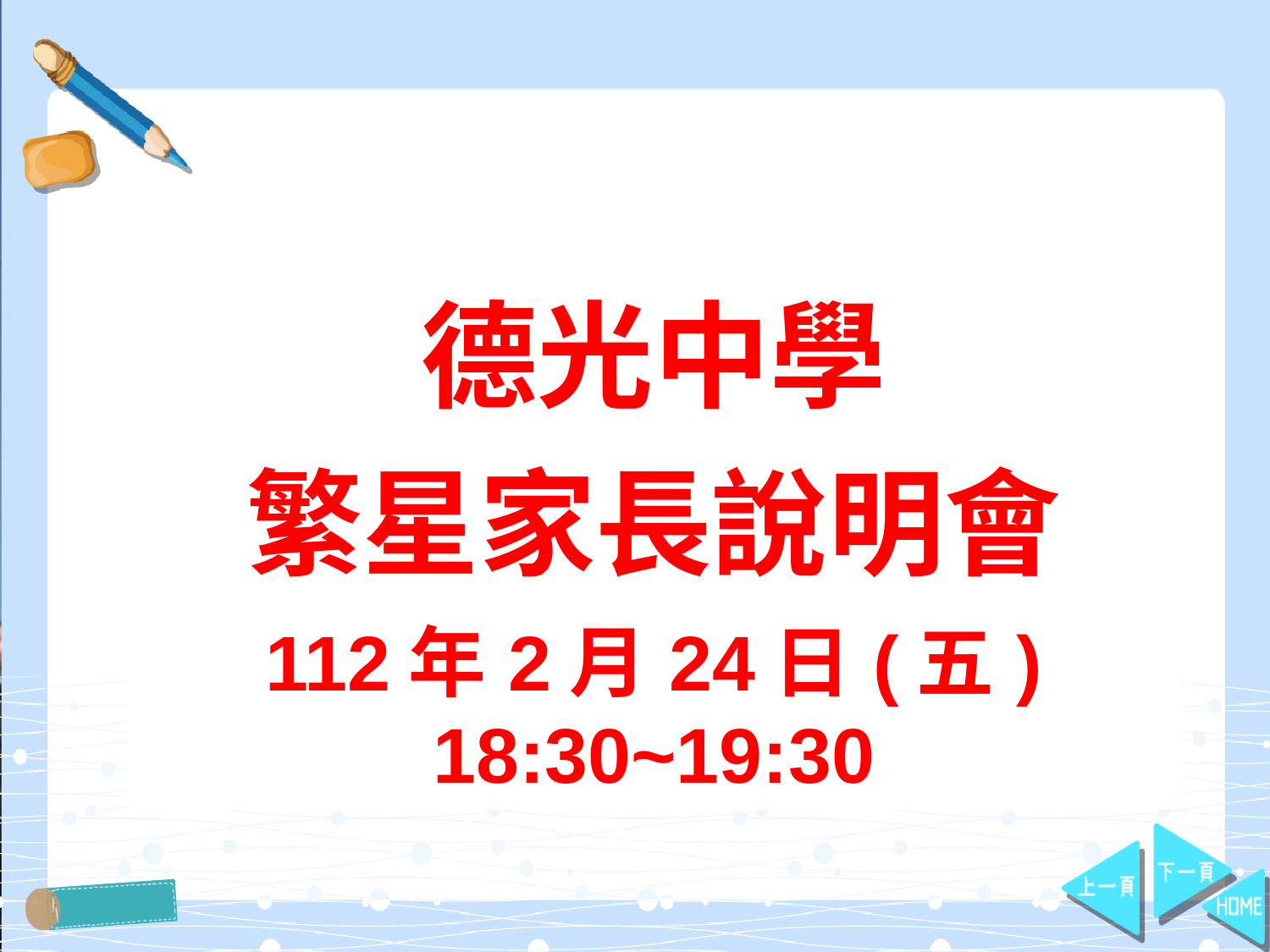

| 德光中學 繁星家長說明會 112年2月24日(五) 18:30~19:30 |
| --- |